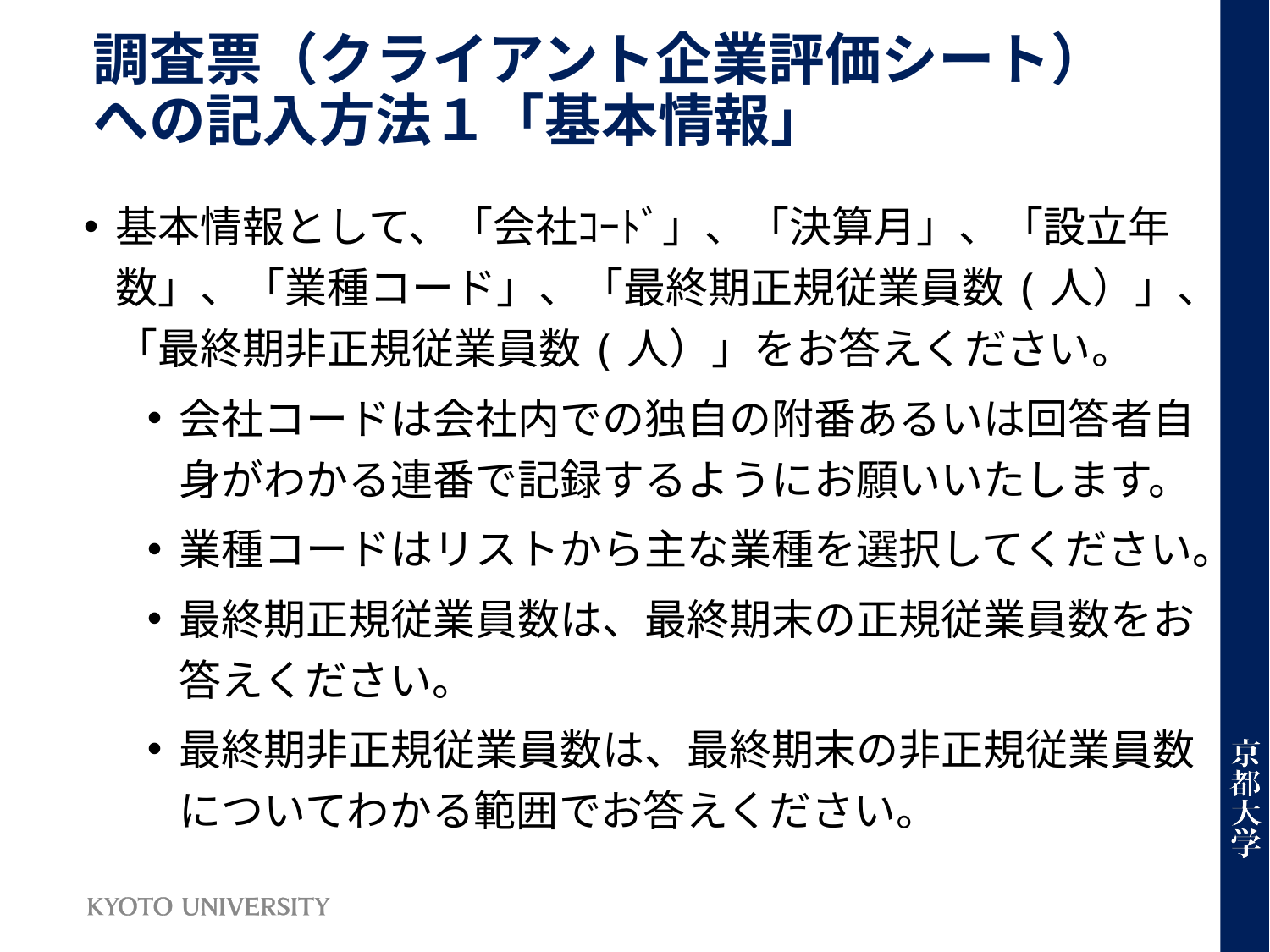

# 調査票（クライアント企業評価シート）への記入方法１「基本情報」
基本情報として、「会社ｺｰﾄﾞ」、「決算月」、「設立年数」、「業種コード」、「最終期正規従業員数(人）」、「最終期非正規従業員数(人）」をお答えください。
会社コードは会社内での独自の附番あるいは回答者自身がわかる連番で記録するようにお願いいたします。
業種コードはリストから主な業種を選択してください。
最終期正規従業員数は、最終期末の正規従業員数をお答えください。
最終期非正規従業員数は、最終期末の非正規従業員数についてわかる範囲でお答えください。